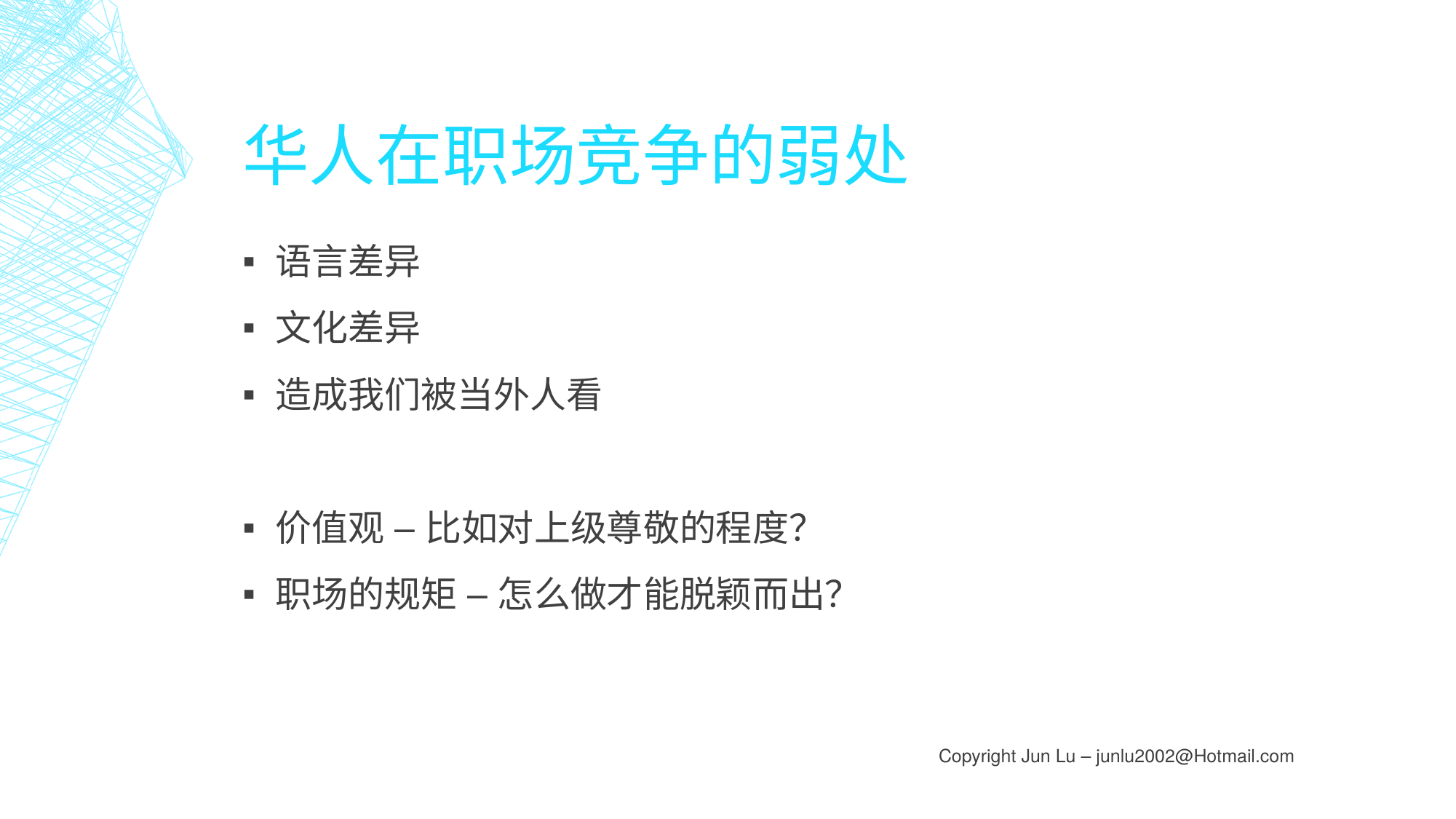

# 华人在职场竞争的弱处
语言差异
文化差异
造成我们被当外人看

价值观 – 比如对上级尊敬的程度？
职场的规矩 – 怎么做才能脱颖而出？
Copyright Jun Lu – junlu2002@Hotmail.com